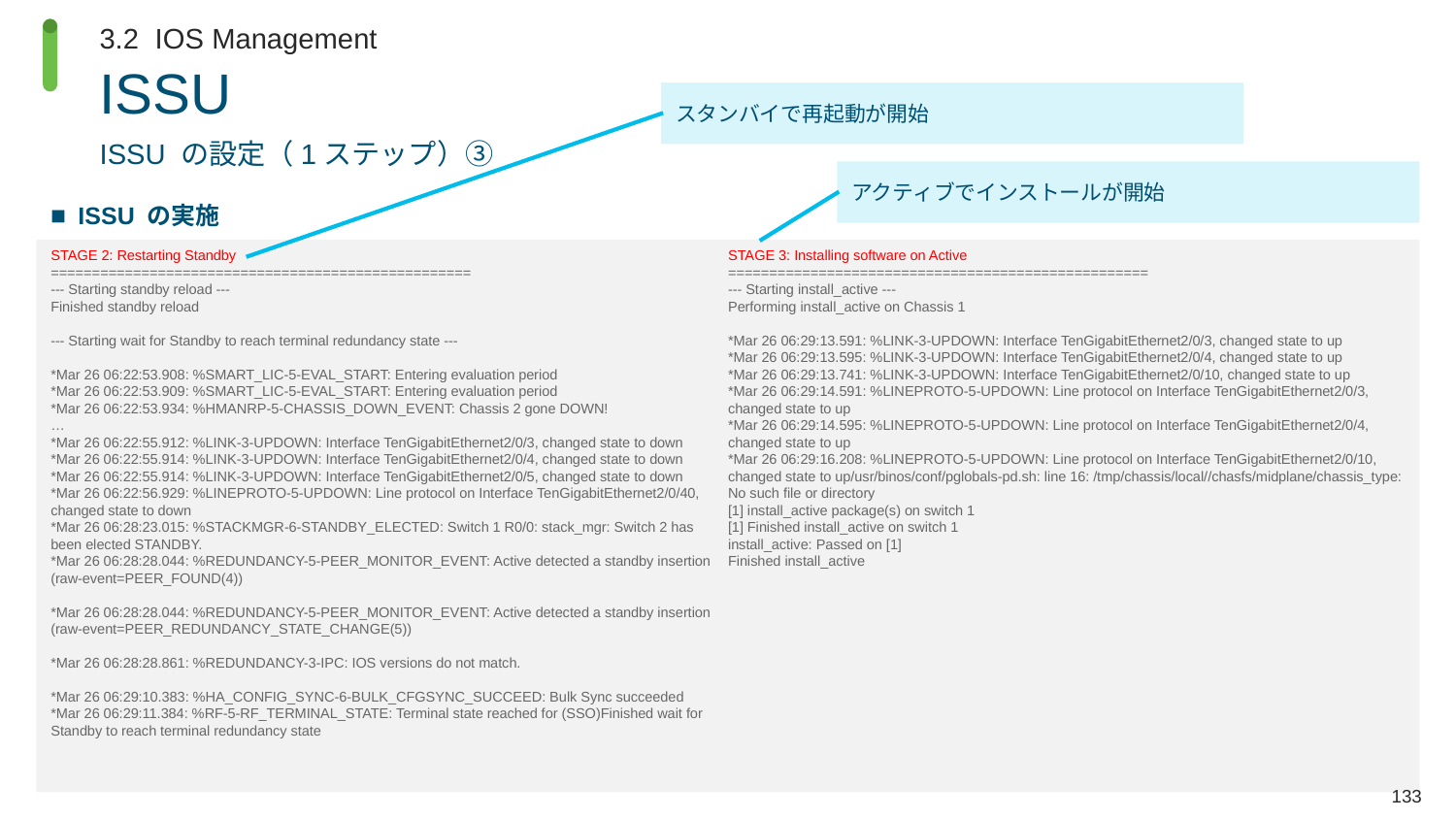

3.2  IOS Management
# ISSU
スタンバイで再起動が開始
ISSU の設定（1ステップ）③
アクティブでインストールが開始
ISSU の実施
STAGE 2: Restarting Standby
===================================================
--- Starting standby reload ---
Finished standby reload

--- Starting wait for Standby to reach terminal redundancy state ---

*Mar 26 06:22:53.908: %SMART_LIC-5-EVAL_START: Entering evaluation period
*Mar 26 06:22:53.909: %SMART_LIC-5-EVAL_START: Entering evaluation period
*Mar 26 06:22:53.934: %HMANRP-5-CHASSIS_DOWN_EVENT: Chassis 2 gone DOWN!
…
*Mar 26 06:22:55.912: %LINK-3-UPDOWN: Interface TenGigabitEthernet2/0/3, changed state to down
*Mar 26 06:22:55.914: %LINK-3-UPDOWN: Interface TenGigabitEthernet2/0/4, changed state to down
*Mar 26 06:22:55.914: %LINK-3-UPDOWN: Interface TenGigabitEthernet2/0/5, changed state to down
*Mar 26 06:22:56.929: %LINEPROTO-5-UPDOWN: Line protocol on Interface TenGigabitEthernet2/0/40, changed state to down
*Mar 26 06:28:23.015: %STACKMGR-6-STANDBY_ELECTED: Switch 1 R0/0: stack_mgr: Switch 2 has been elected STANDBY.
*Mar 26 06:28:28.044: %REDUNDANCY-5-PEER_MONITOR_EVENT: Active detected a standby insertion (raw-event=PEER_FOUND(4))

*Mar 26 06:28:28.044: %REDUNDANCY-5-PEER_MONITOR_EVENT: Active detected a standby insertion (raw-event=PEER_REDUNDANCY_STATE_CHANGE(5))

*Mar 26 06:28:28.861: %REDUNDANCY-3-IPC: IOS versions do not match.

*Mar 26 06:29:10.383: %HA_CONFIG_SYNC-6-BULK_CFGSYNC_SUCCEED: Bulk Sync succeeded
*Mar 26 06:29:11.384: %RF-5-RF_TERMINAL_STATE: Terminal state reached for (SSO)Finished wait for Standby to reach terminal redundancy state

STAGE 3: Installing software on Active
===================================================
--- Starting install_active ---
Performing install_active on Chassis 1

*Mar 26 06:29:13.591: %LINK-3-UPDOWN: Interface TenGigabitEthernet2/0/3, changed state to up
*Mar 26 06:29:13.595: %LINK-3-UPDOWN: Interface TenGigabitEthernet2/0/4, changed state to up
*Mar 26 06:29:13.741: %LINK-3-UPDOWN: Interface TenGigabitEthernet2/0/10, changed state to up
*Mar 26 06:29:14.591: %LINEPROTO-5-UPDOWN: Line protocol on Interface TenGigabitEthernet2/0/3, changed state to up
*Mar 26 06:29:14.595: %LINEPROTO-5-UPDOWN: Line protocol on Interface TenGigabitEthernet2/0/4, changed state to up
*Mar 26 06:29:16.208: %LINEPROTO-5-UPDOWN: Line protocol on Interface TenGigabitEthernet2/0/10, changed state to up/usr/binos/conf/pglobals-pd.sh: line 16: /tmp/chassis/local//chasfs/midplane/chassis_type: No such file or directory
[1] install_active package(s) on switch 1
[1] Finished install_active on switch 1
install_active: Passed on [1]
Finished install_active

133